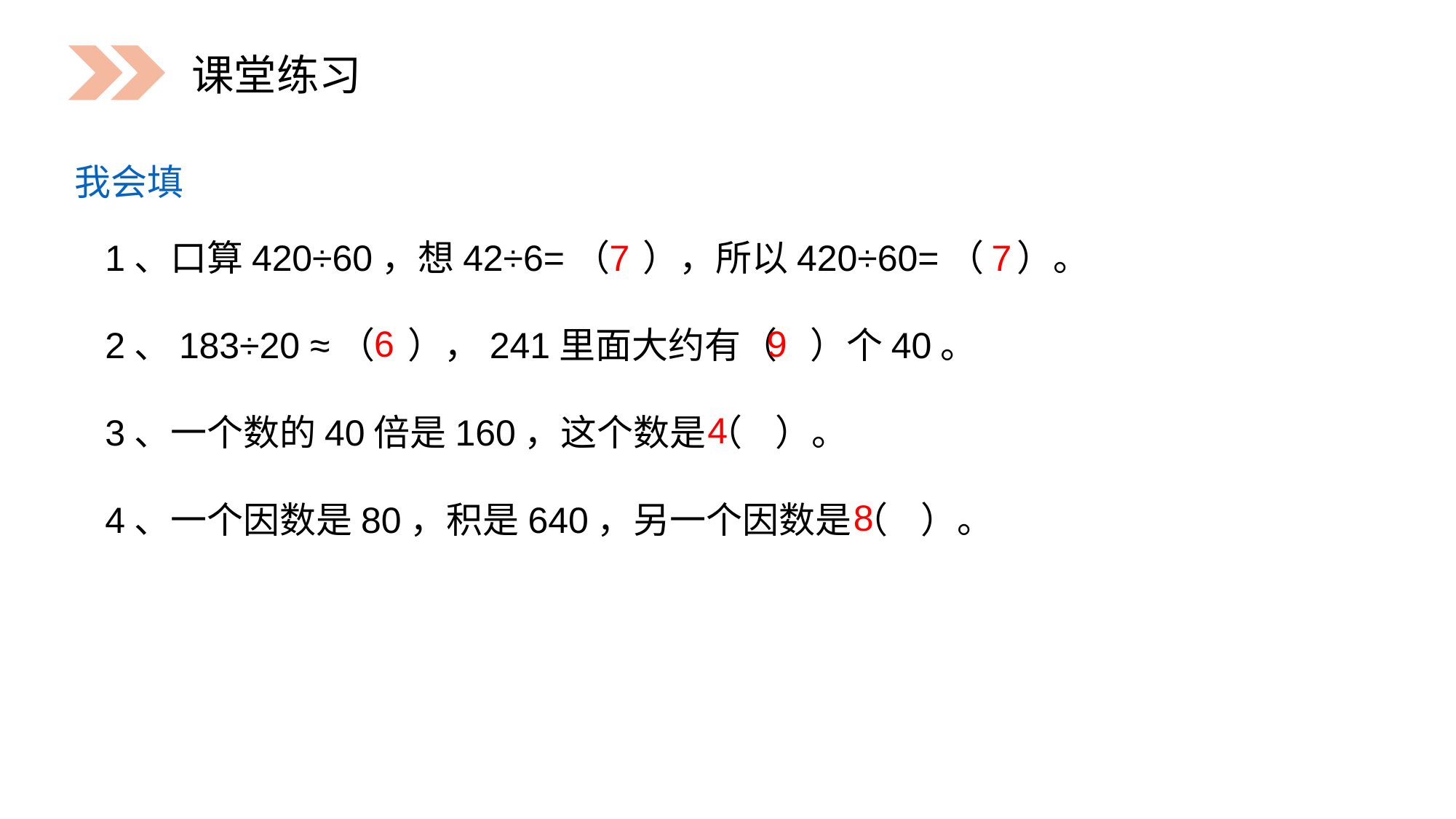

课堂练习
我会填
   1、口算420÷60，想42÷6=（    ），所以420÷60=（    ）。

   2、183÷20 ≈（    ），241里面大约有（    ）个40。

   3、一个数的40倍是160，这个数是（    ）。

   4、一个因数是80，积是640，另一个因数是（    ）。

7
7
9
6
4
8